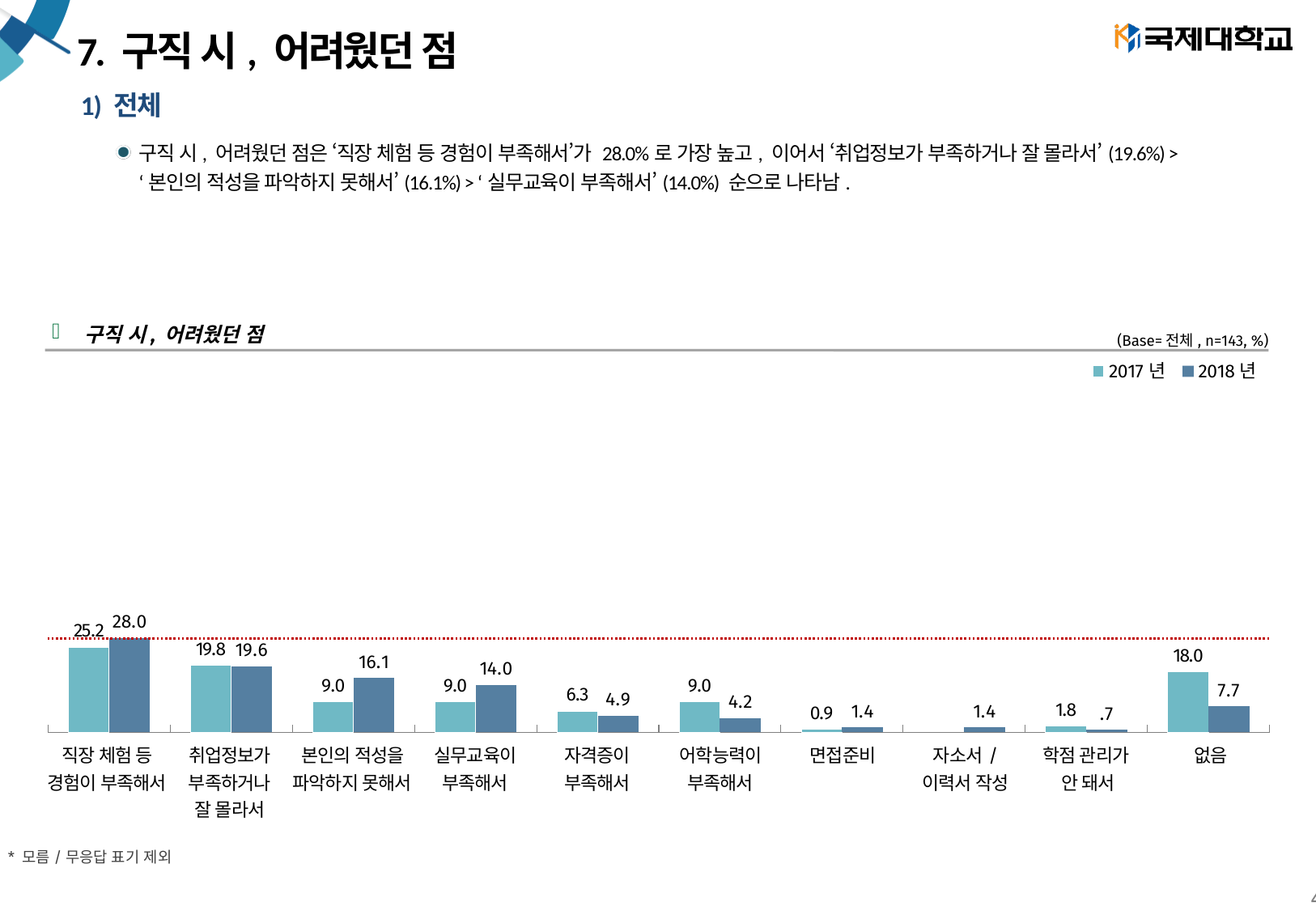

# 7. 구직 시, 어려웠던 점
1) 전체
구직 시, 어려웠던 점은 ‘직장 체험 등 경험이 부족해서’가 28.0%로 가장 높고, 이어서 ‘취업정보가 부족하거나 잘 몰라서’(19.6%) >
‘본인의 적성을 파악하지 못해서’(16.1%) > ‘실무교육이 부족해서’(14.0%) 순으로 나타남.
구직 시, 어려웠던 점
(Base=전체, n=143, %)

### Chart

| Category | 2017년 | 2018년 |
|---|---|---|
| 직장 체험 등 경험이 부족해서 | 25.225225225225223 | 27.972027972027973 |
| 취업정보가 부족하거나 잘 몰라서 | 19.81981981981982 | 19.58041958041958 |
| 본인의 적성을 파악하지 못해서 | 9.00900900900901 | 16.083916083916083 |
| 실무교육이 부족해서 | 9.00900900900901 | 13.986013986013987 |
| 자격증이 부족해서 | 6.306306306306306 | 4.895104895104895 |
| 어학능력이 부족해서 | 9.00900900900901 | 4.195804195804196 |
| 면접준비 | 0.9009009009009009 | 1.3986013986013985 |
| 자소서/이력서 작성 | None | 1.3986013986013985 |
| 학점관리가 안 돼서 | 1.8018018018018018 | 0.6993006993006993 |
| 없음 | 18.01801801801802 | 7.6923076923076925 |
| 직장 체험 등 경험이 부족해서 | 취업정보가 부족하거나 잘 몰라서 | 본인의 적성을 파악하지 못해서 | 실무교육이 부족해서 | 자격증이 부족해서 | 어학능력이 부족해서 | 면접준비 | 자소서/ 이력서 작성 | 학점 관리가 안 돼서 | 없음 |
| --- | --- | --- | --- | --- | --- | --- | --- | --- | --- |
* 모름/무응답 표기 제외